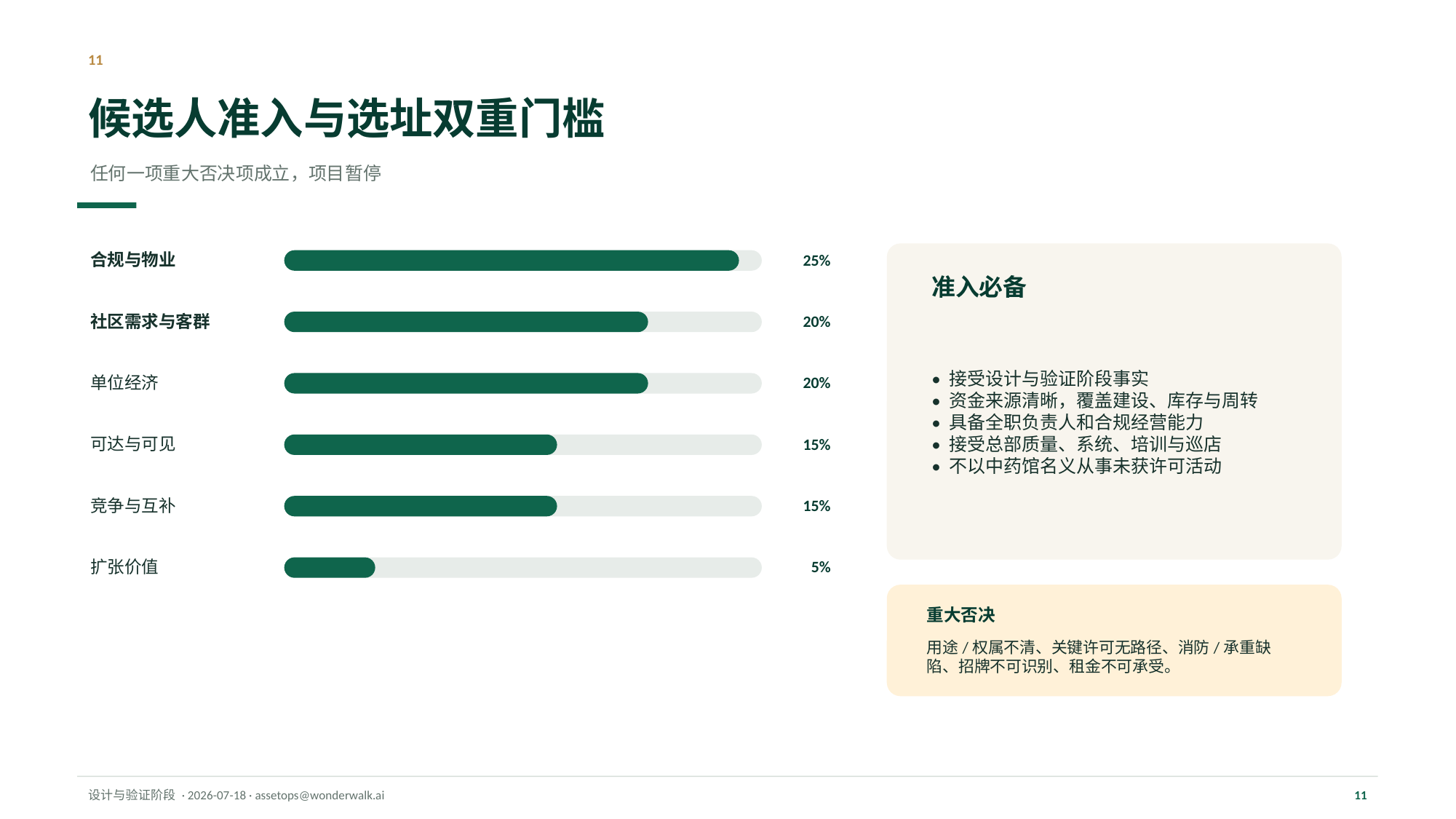

11
候选人准入与选址双重门槛
任何一项重大否决项成立，项目暂停

合规与物业
25%

准入必备
社区需求与客群
20%

• 接受设计与验证阶段事实
• 资金来源清晰，覆盖建设、库存与周转
• 具备全职负责人和合规经营能力
• 接受总部质量、系统、培训与巡店
• 不以中药馆名义从事未获许可活动
单位经济
20%

可达与可见
15%

竞争与互补
15%

扩张价值
5%

重大否决
用途/权属不清、关键许可无路径、消防/承重缺陷、招牌不可识别、租金不可承受。

设计与验证阶段 · 2026-07-18 · assetops@wonderwalk.ai
11